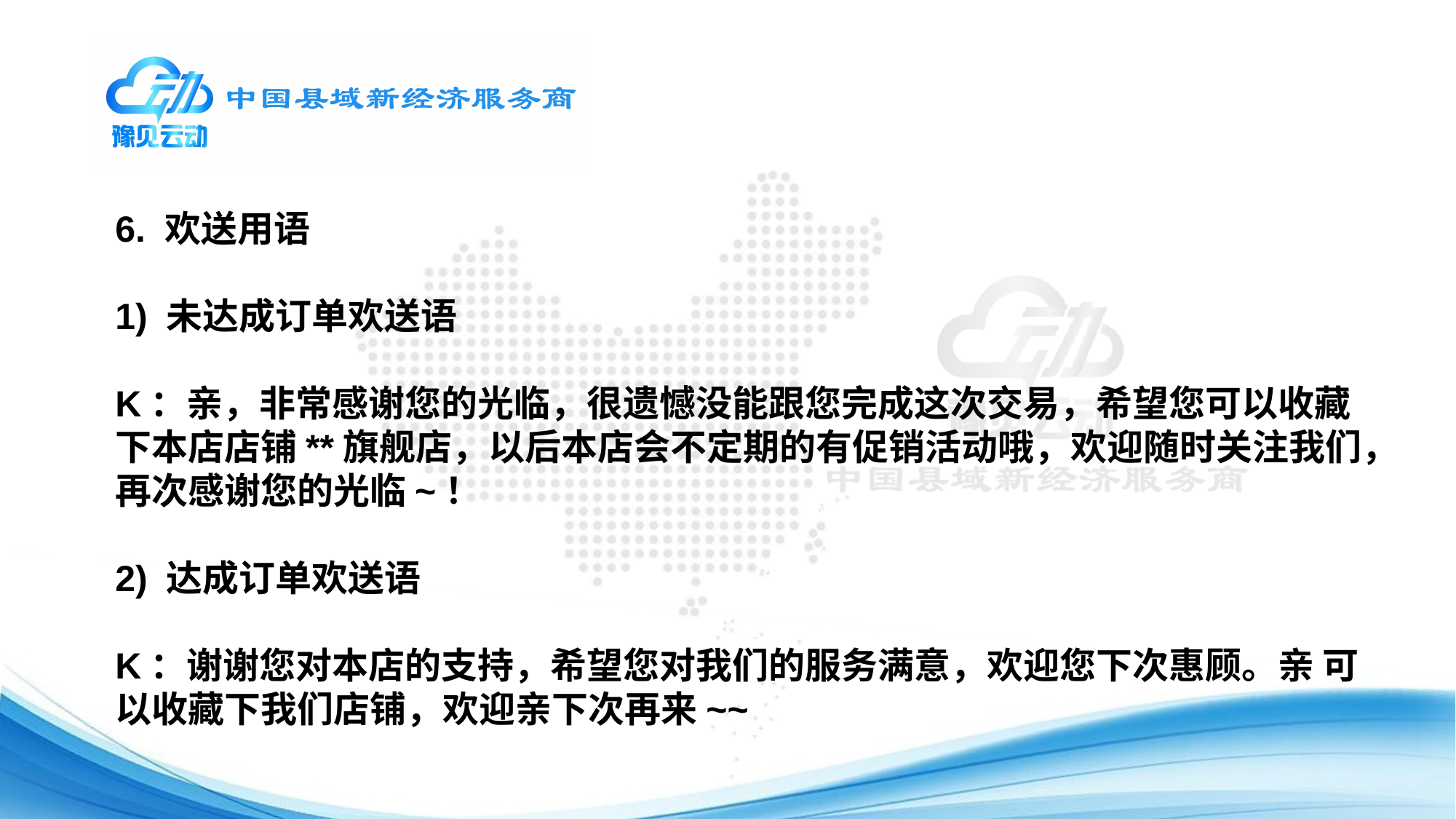

6. 欢送用语

1) 未达成订单欢送语

K：亲，非常感谢您的光临，很遗憾没能跟您完成这次交易，希望您可以收藏下本店店铺**旗舰店，以后本店会不定期的有促销活动哦，欢迎随时关注我们，再次感谢您的光临~！

2) 达成订单欢送语

K：谢谢您对本店的支持，希望您对我们的服务满意，欢迎您下次惠顾。亲 可以收藏下我们店铺，欢迎亲下次再来~~